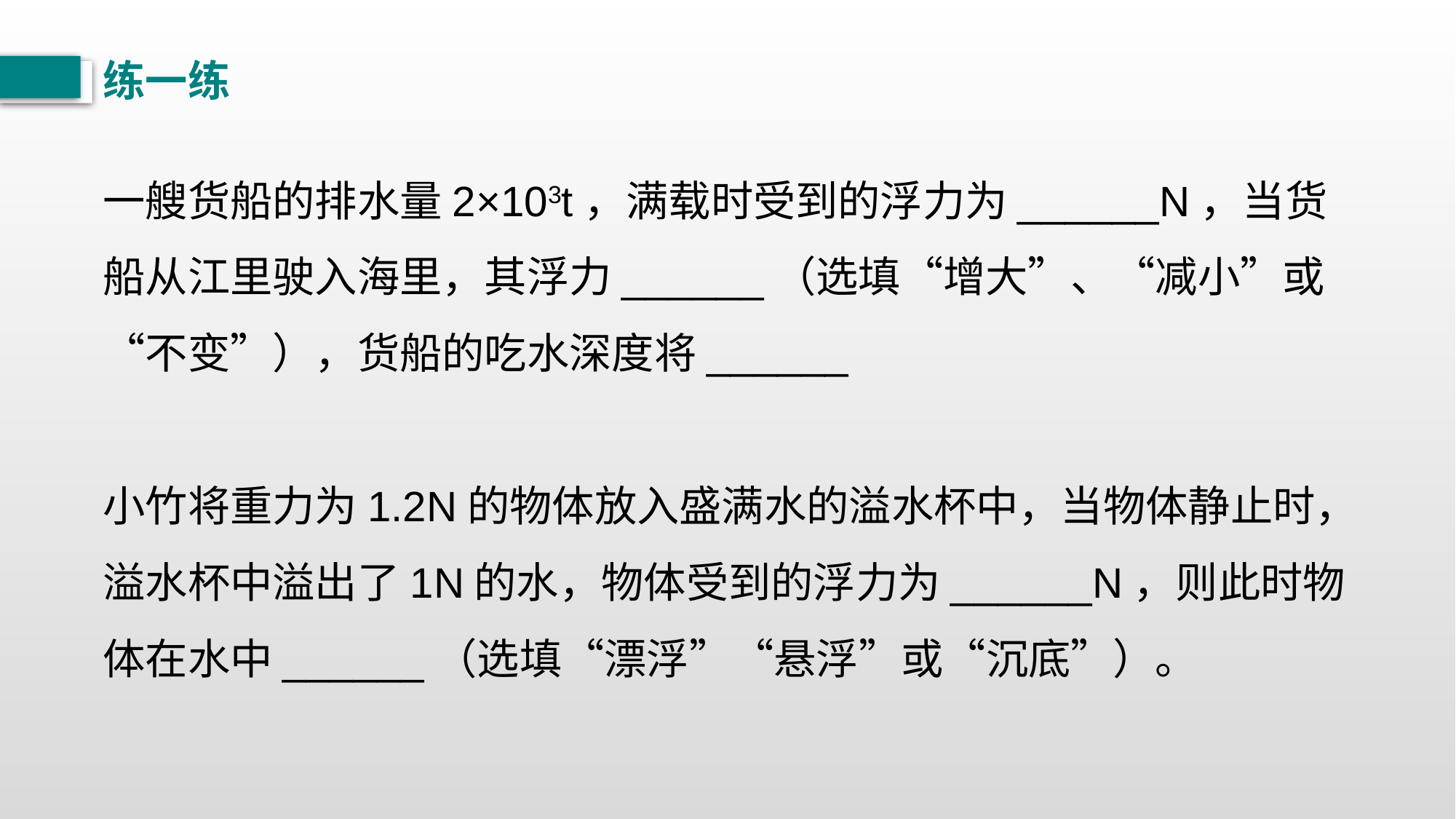

练一练

一艘货船的排水量2×103t，满载时受到的浮力为______N，当货船从江里驶入海里，其浮力______（选填“增大”、“减小”或“不变”），货船的吃水深度将______

小竹将重力为1.2N的物体放入盛满水的溢水杯中，当物体静止时，溢水杯中溢出了1N的水，物体受到的浮力为______N，则此时物体在水中______（选填“漂浮”“悬浮”或“沉底”）。